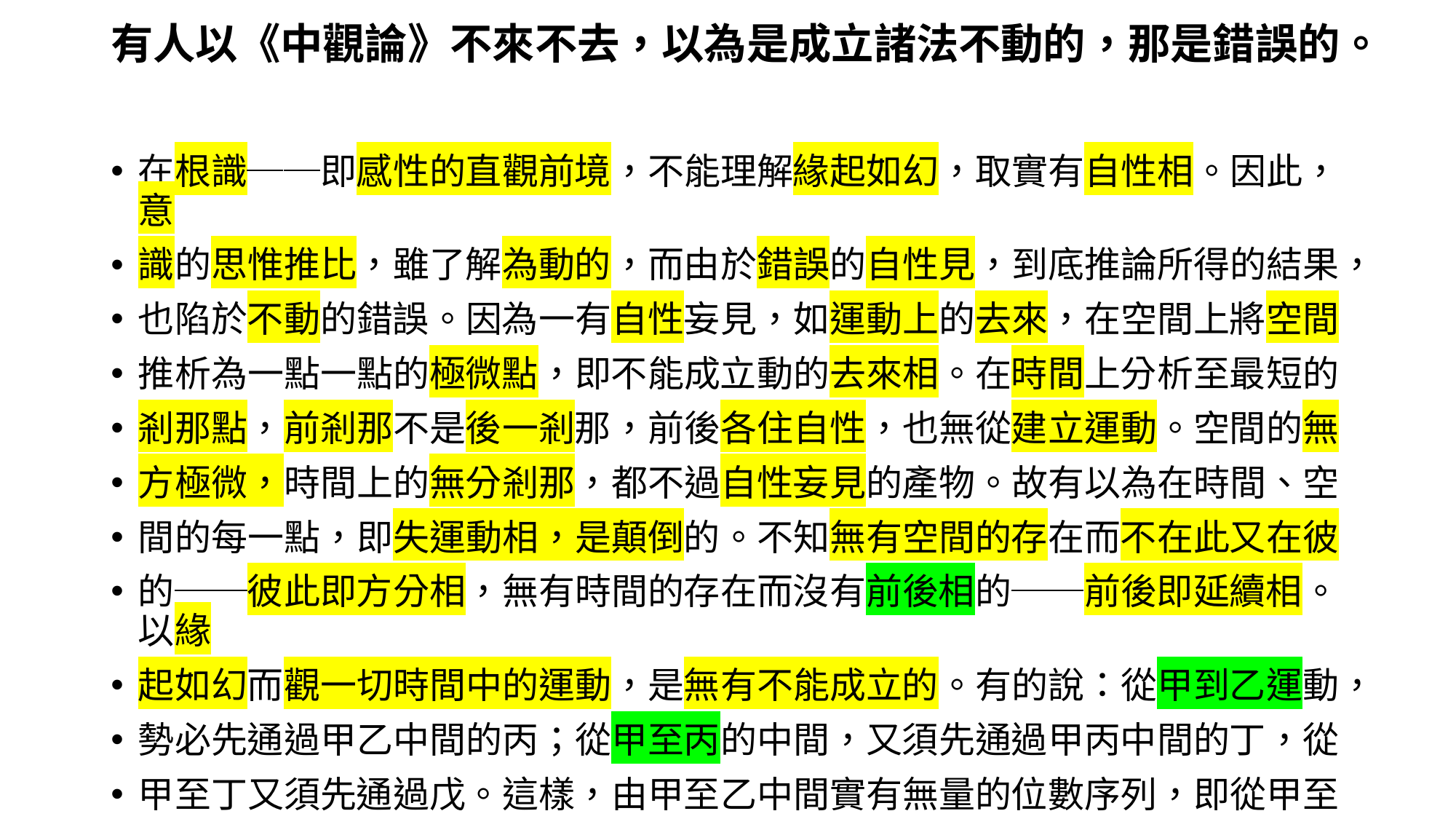

# 有人以《中觀論》不來不去，以為是成立諸法不動的，那是錯誤的。
在根識──即感性的直觀前境，不能理解緣起如幻，取實有自性相。因此，意
識的思惟推比，雖了解為動的，而由於錯誤的自性見，到底推論所得的結果，
也陷於不動的錯誤。因為一有自性妄見，如運動上的去來，在空間上將空間
推析為一點一點的極微點，即不能成立動的去來相。在時間上分析至最短的
剎那點，前剎那不是後一剎那，前後各住自性，也無從建立運動。空間的無
方極微，時間上的無分剎那，都不過自性妄見的產物。故有以為在時間、空
間的每一點，即失運動相，是顛倒的。不知無有空間的存在而不在此又在彼
的──彼此即方分相，無有時間的存在而沒有前後相的──前後即延續相。以緣
起如幻而觀一切時間中的運動，是無有不能成立的。有的說：從甲到乙運動，
勢必先通過甲乙中間的丙；從甲至丙的中間，又須先通過甲丙中間的丁，從
甲至丁又須先通過戊。這樣，由甲至乙中間實有無量的位數序列，即從甲至
乙，永不能到達，即一切的運動不成。